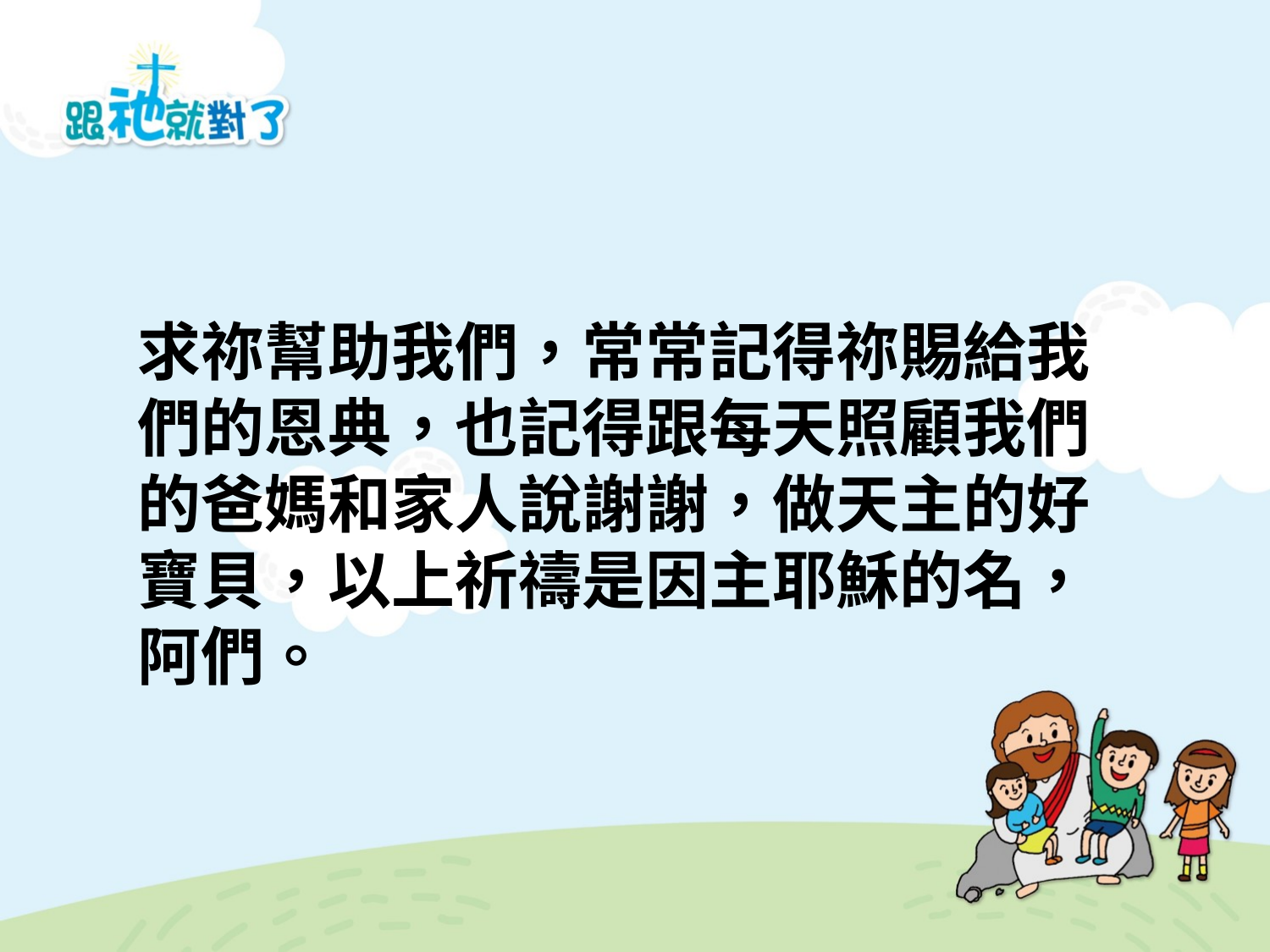

求祢幫助我們，常常記得祢賜給我們的恩典，也記得跟每天照顧我們的爸媽和家人說謝謝，做天主的好寶貝，以上祈禱是因主耶穌的名，阿們。